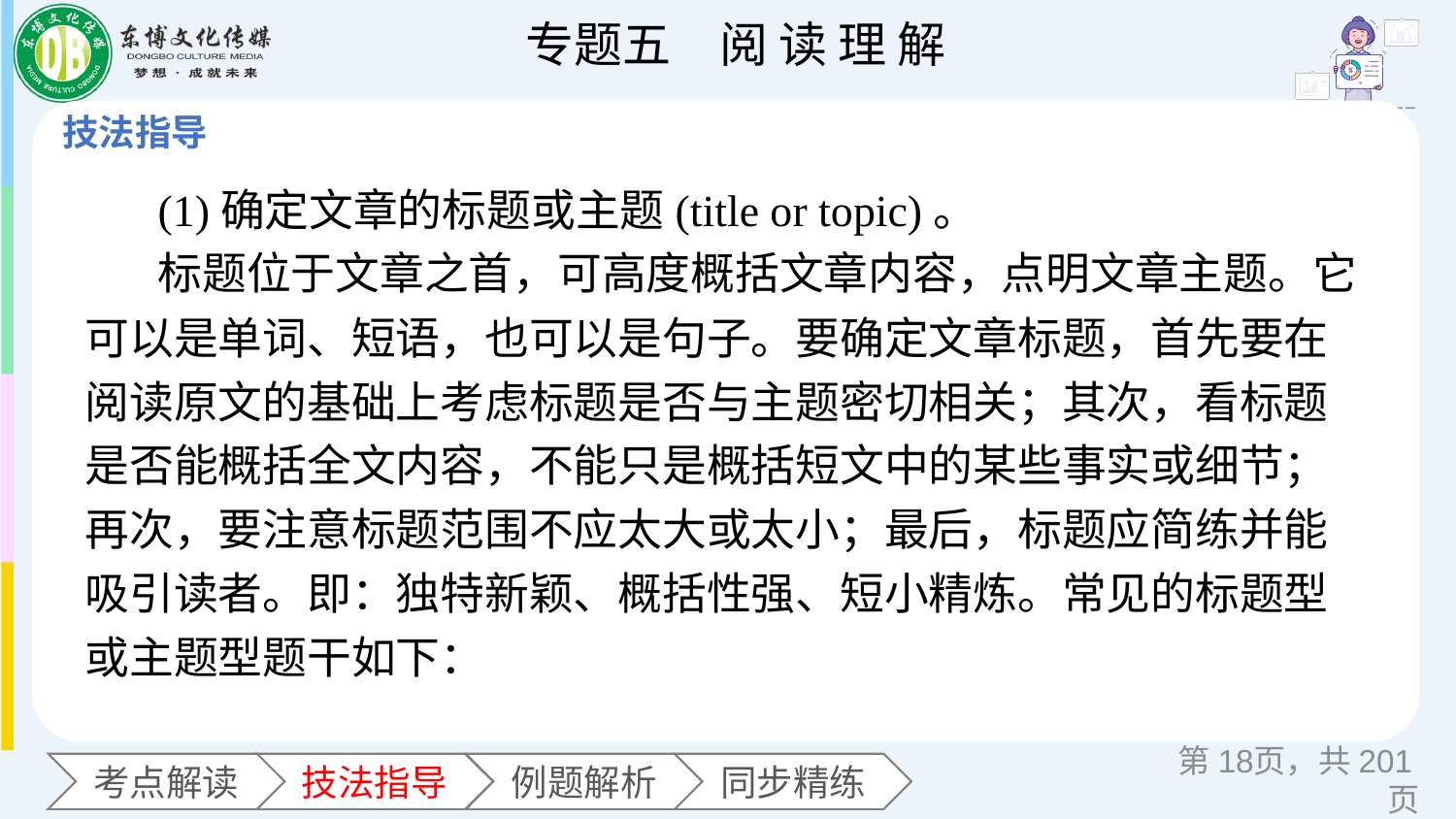

(1)确定文章的标题或主题(title or topic)。
标题位于文章之首，可高度概括文章内容，点明文章主题。它可以是单词、短语，也可以是句子。要确定文章标题，首先要在
阅读原文的基础上考虑标题是否与主题密切相关；其次，看标题是否能概括全文内容，不能只是概括短文中的某些事实或细节；再次，要注意标题范围不应太大或太小；最后，标题应简练并能吸引读者。即：独特新颖、概括性强、短小精炼。常见的标题型或主题型题干如下：
第18页，共201页